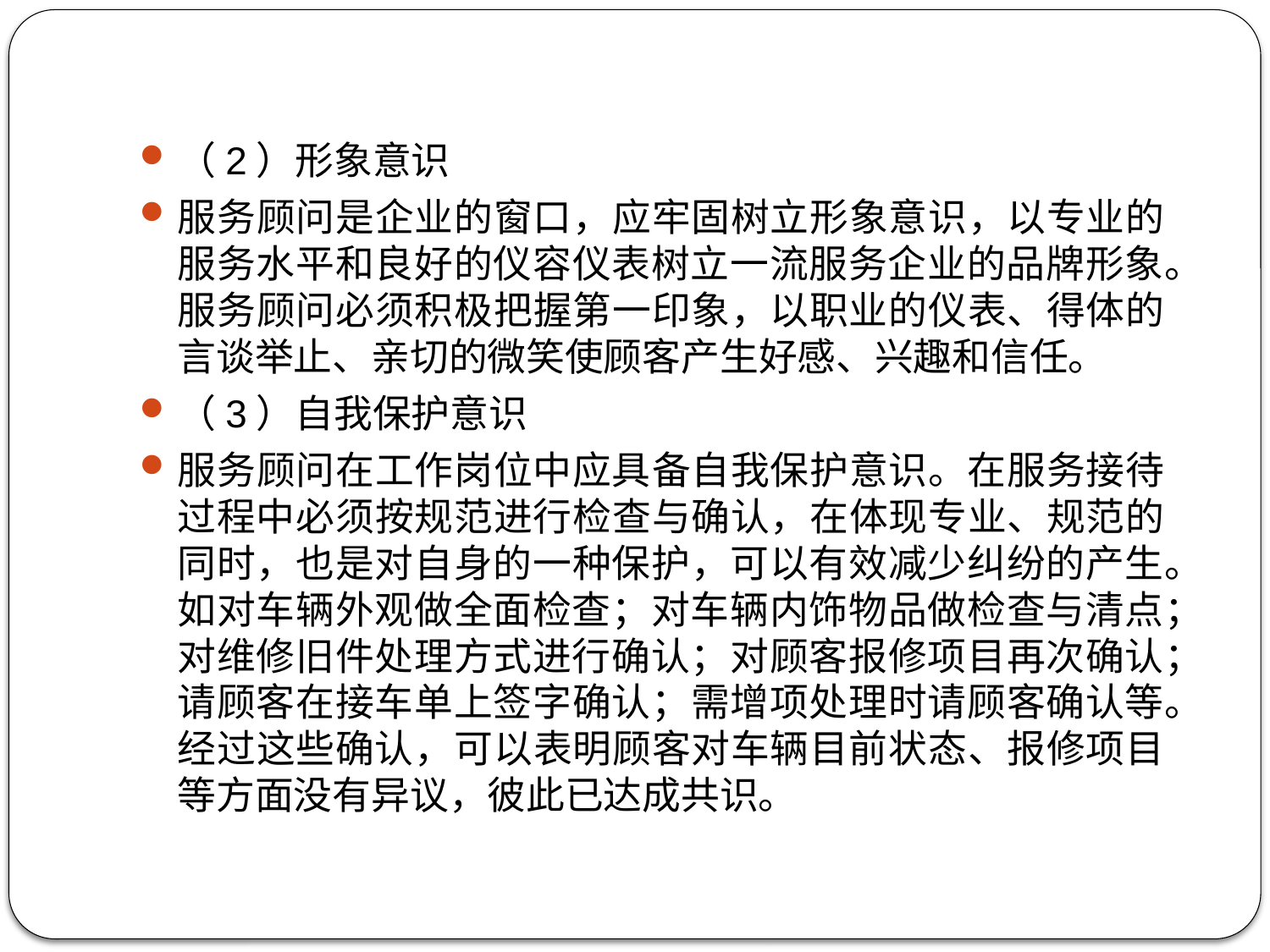

（2）形象意识
服务顾问是企业的窗口，应牢固树立形象意识，以专业的服务水平和良好的仪容仪表树立一流服务企业的品牌形象。服务顾问必须积极把握第一印象，以职业的仪表、得体的言谈举止、亲切的微笑使顾客产生好感、兴趣和信任。
（3）自我保护意识
服务顾问在工作岗位中应具备自我保护意识。在服务接待过程中必须按规范进行检查与确认，在体现专业、规范的同时，也是对自身的一种保护，可以有效减少纠纷的产生。如对车辆外观做全面检查；对车辆内饰物品做检查与清点；对维修旧件处理方式进行确认；对顾客报修项目再次确认；请顾客在接车单上签字确认；需增项处理时请顾客确认等。经过这些确认，可以表明顾客对车辆目前状态、报修项目等方面没有异议，彼此已达成共识。